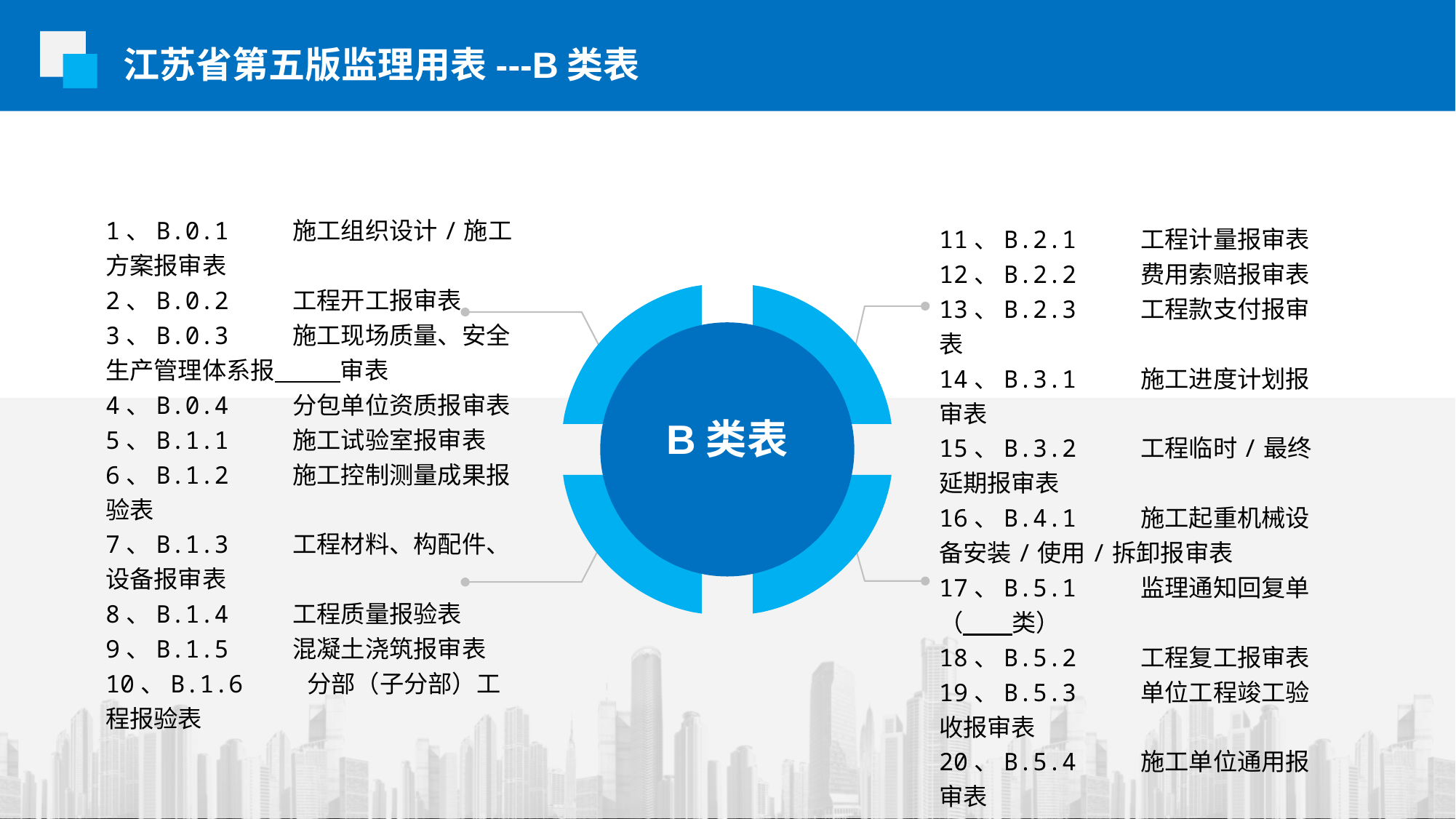

江苏省第五版监理用表---B类表

1、B.0.1    施工组织设计/施工方案报审表
2、B.0.2    工程开工报审表
3、B.0.3    施工现场质量、安全生产管理体系报            审表
4、B.0.4    分包单位资质报审表
5、B.1.1    施工试验室报审表
6、B.1.2    施工控制测量成果报验表
7、B.1.3    工程材料、构配件、设备报审表
8、B.1.4    工程质量报验表
9、B.1.5    混凝土浇筑报审表
10、B.1.6    分部（子分部）工程报验表
11、B.2.1    工程计量报审表
12、B.2.2    费用索赔报审表
13、B.2.3    工程款支付报审表
14、B.3.1    施工进度计划报审表
15、B.3.2    工程临时/最终延期报审表
16、B.4.1    施工起重机械设备安装/使用/拆卸报审表
17、B.5.1    监理通知回复单（         类）
18、B.5.2    工程复工报审表
19、B.5.3    单位工程竣工验收报审表
20、B.5.4    施工单位通用报审表

B类表